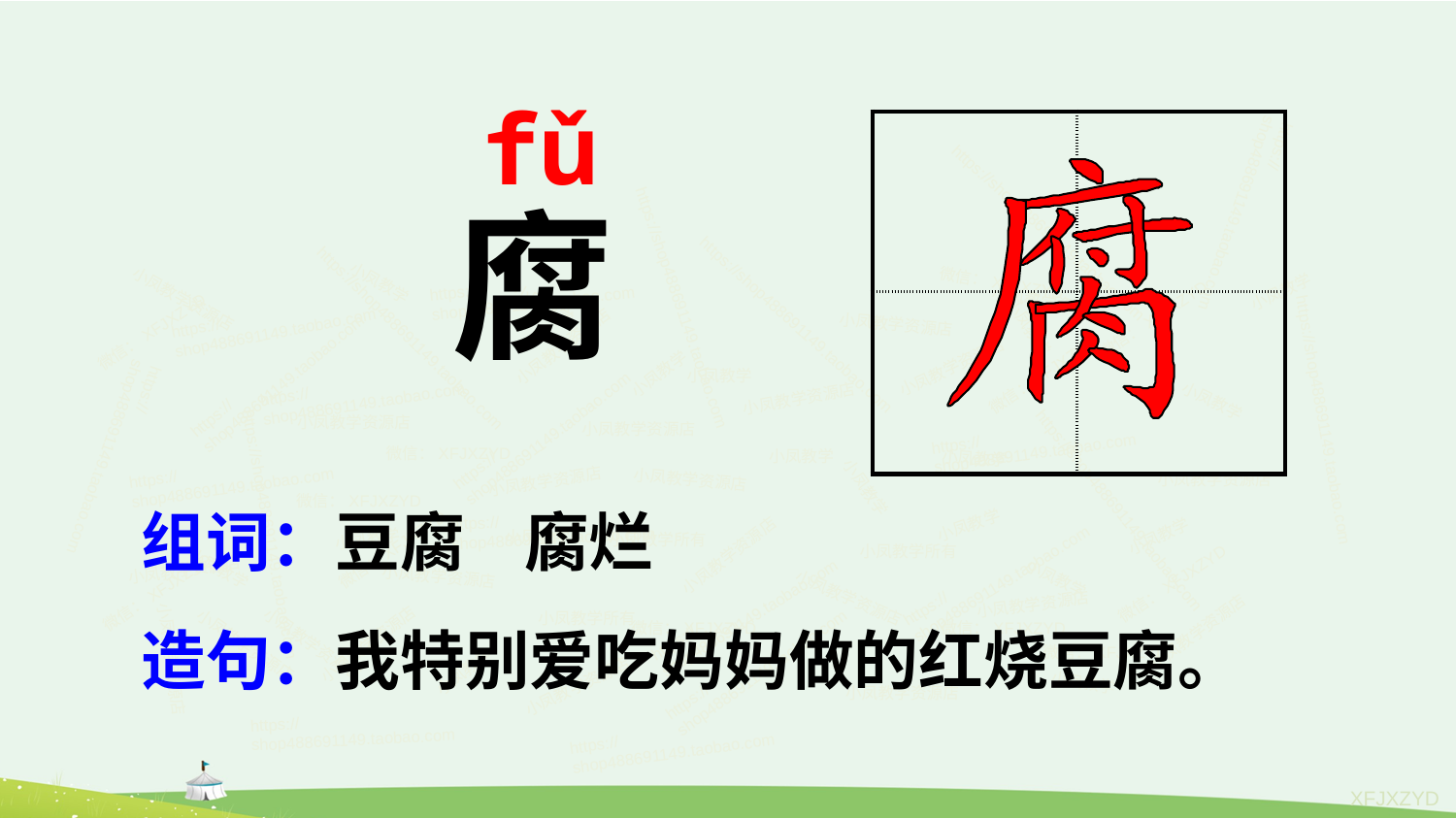

fǔ
|  |  |
| --- | --- |
|  |  |

腐

组词：豆腐    腐烂
造句：我特别爱吃妈妈做的红烧豆腐。